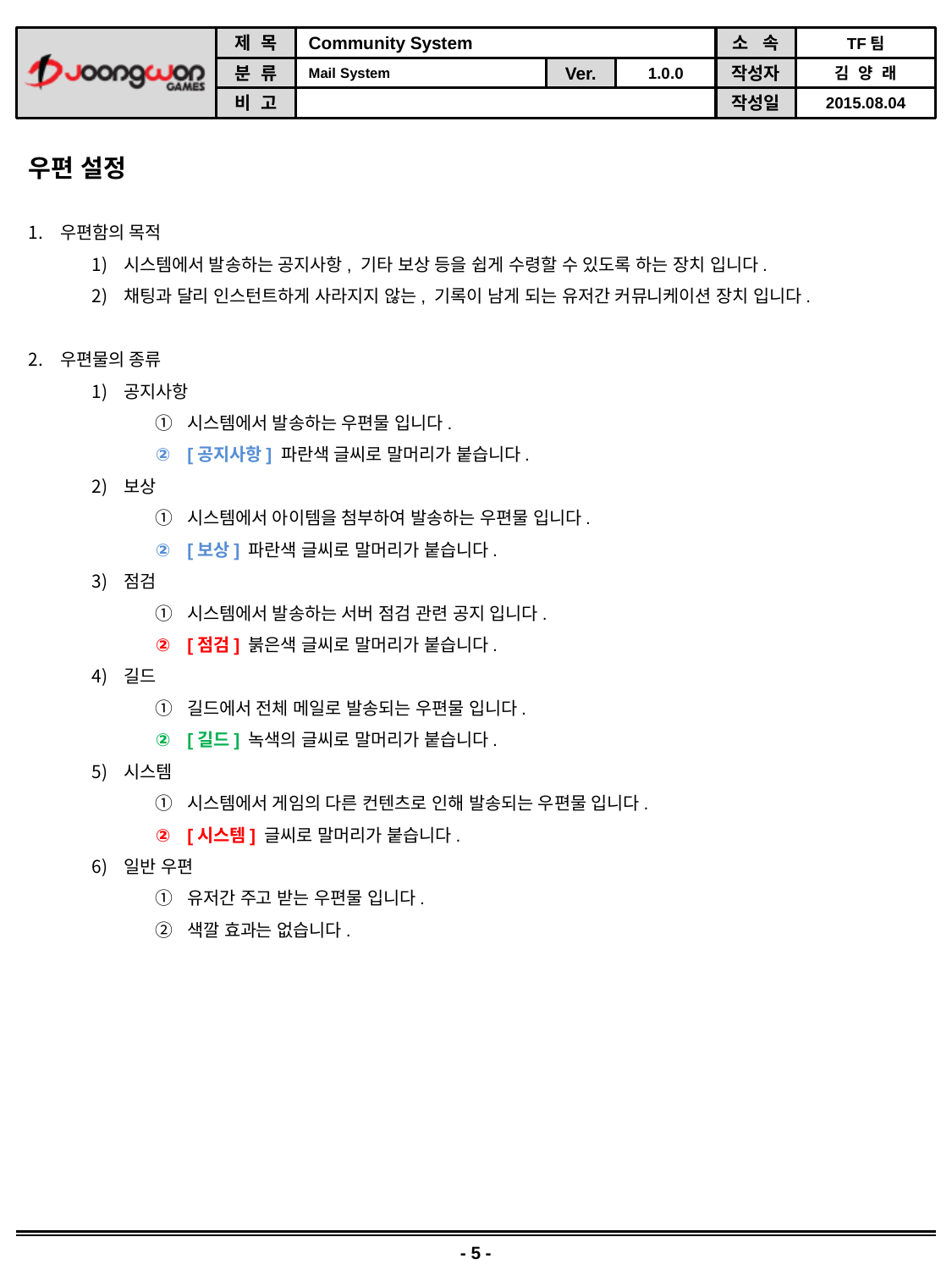

우편 설정
우편함의 목적
시스템에서 발송하는 공지사항, 기타 보상 등을 쉽게 수령할 수 있도록 하는 장치 입니다.
채팅과 달리 인스턴트하게 사라지지 않는, 기록이 남게 되는 유저간 커뮤니케이션 장치 입니다.

우편물의 종류
공지사항
시스템에서 발송하는 우편물 입니다.
[공지사항] 파란색 글씨로 말머리가 붙습니다.
보상
시스템에서 아이템을 첨부하여 발송하는 우편물 입니다.
[보상] 파란색 글씨로 말머리가 붙습니다.
점검
시스템에서 발송하는 서버 점검 관련 공지 입니다.
[점검] 붉은색 글씨로 말머리가 붙습니다.
길드
길드에서 전체 메일로 발송되는 우편물 입니다.
[길드] 녹색의 글씨로 말머리가 붙습니다.
시스템
시스템에서 게임의 다른 컨텐츠로 인해 발송되는 우편물 입니다.
[시스템] 글씨로 말머리가 붙습니다.
일반 우편
유저간 주고 받는 우편물 입니다.
색깔 효과는 없습니다.
- 5 -